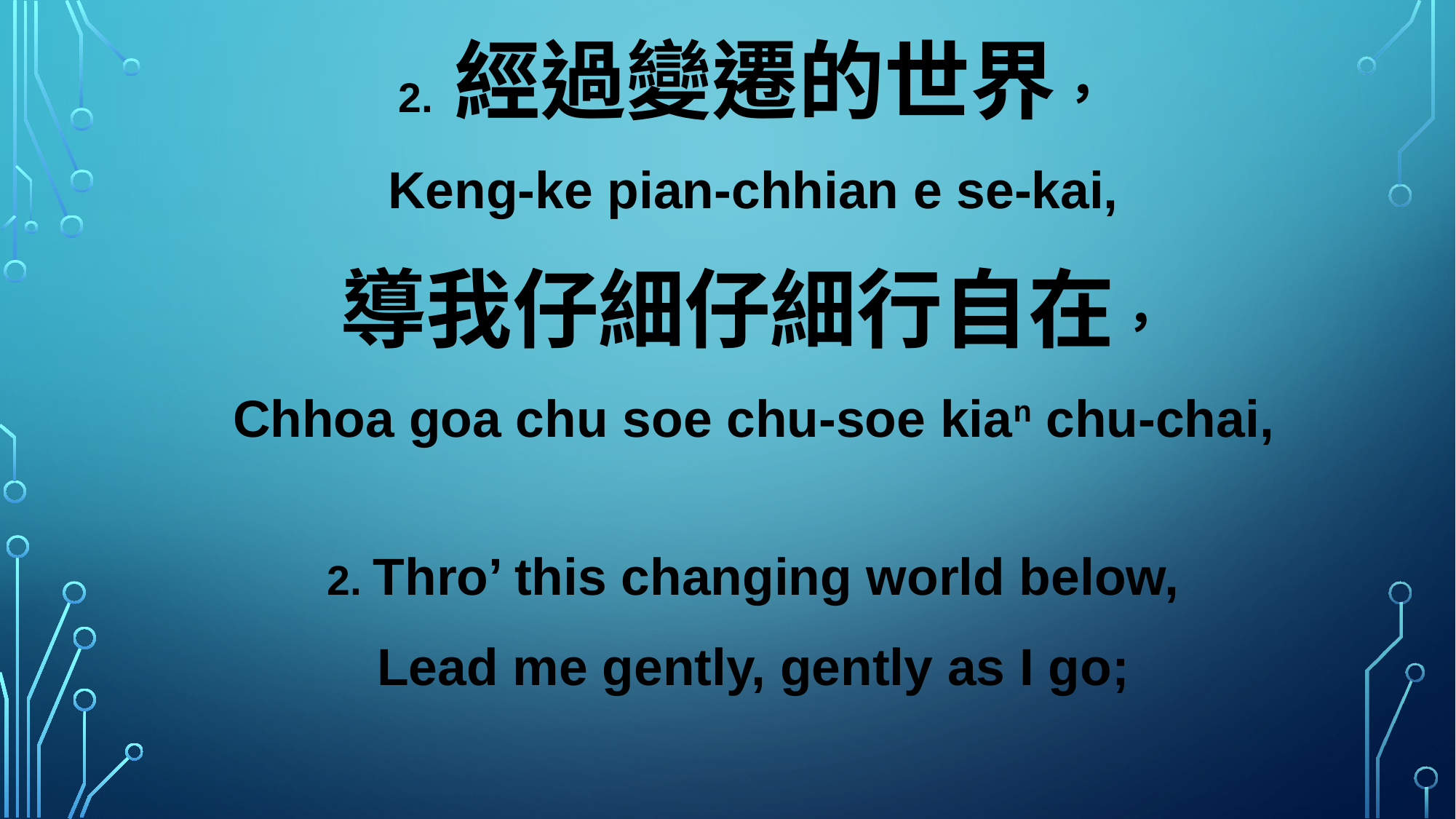

2. 經過變遷的世界，
Keng-ke pian-chhian e se-kai,
導我仔細仔細行自在，
Chhoa goa chu soe chu-soe kian chu-chai,

2. Thro’ this changing world below,
Lead me gently, gently as I go;